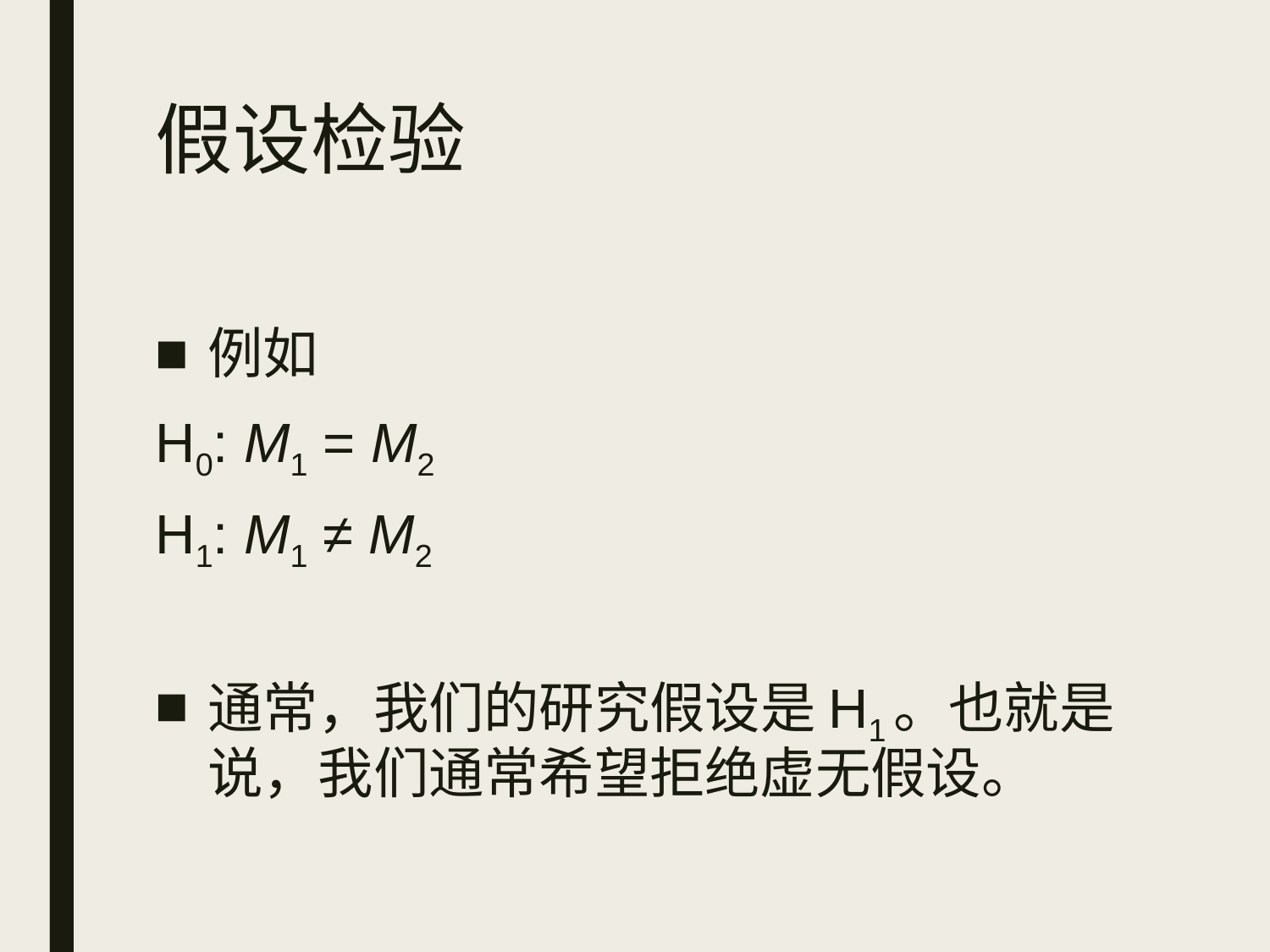

# 假设检验
例如
H0: M1 = M2
H1: M1 ≠ M2

通常，我们的研究假设是H1。也就是说，我们通常希望拒绝虚无假设。